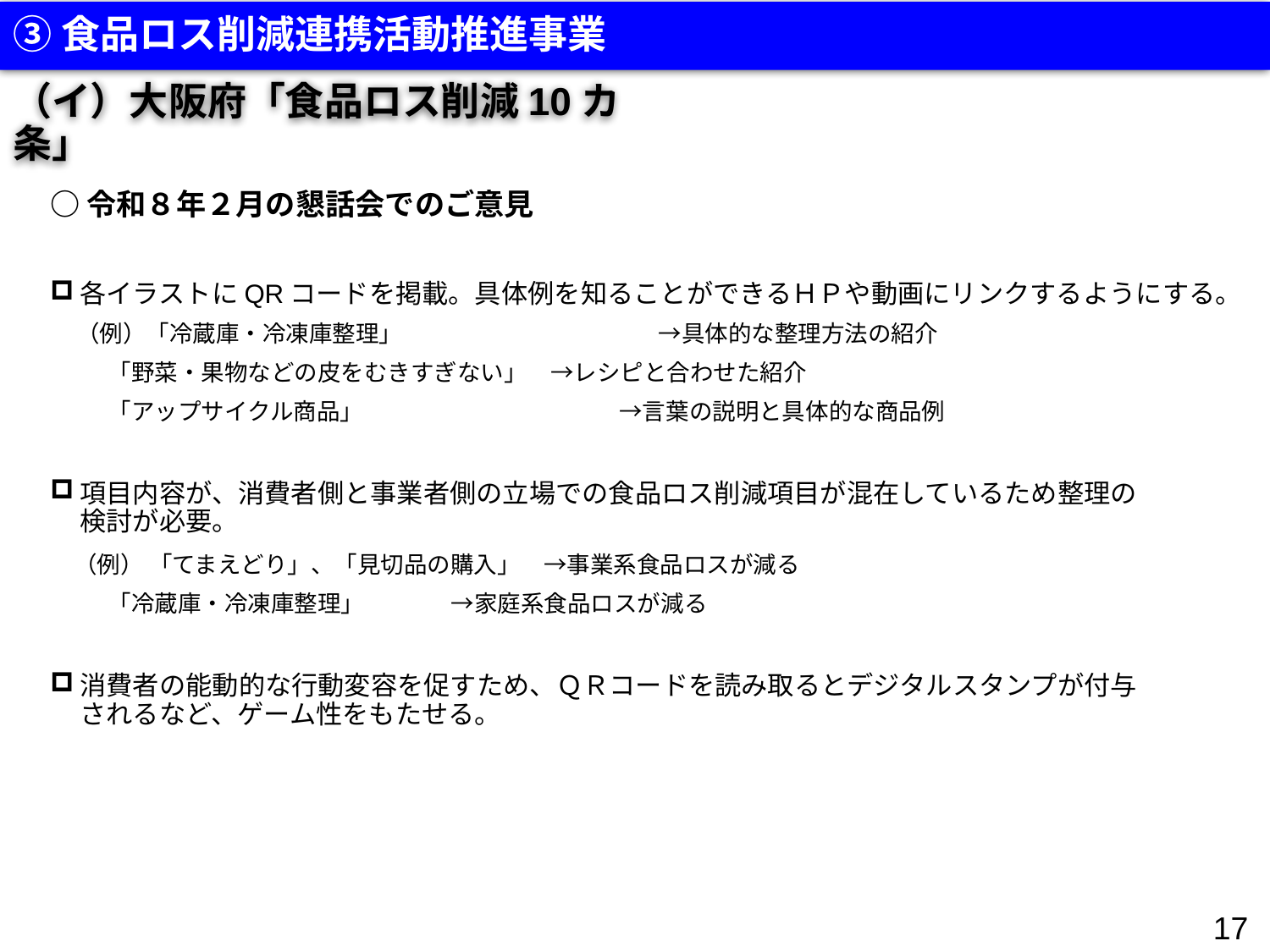

③食品ロス削減連携活動推進事業
（イ）大阪府「食品ロス削減10カ条」
○令和８年２月の懇話会でのご意見

各イラストにQRコードを掲載。具体例を知ることができるＨＰや動画にリンクするようにする。
    （例）「冷蔵庫・冷凍庫整理」　　　　　　　　　　　→具体的な整理方法の紹介
          「野菜・果物などの皮をむきすぎない」　→レシピと合わせた紹介
          「アップサイクル商品」　　　　　　　　　　　→言葉の説明と具体的な商品例

項目内容が、消費者側と事業者側の立場での食品ロス削減項目が混在しているため整理の
検討が必要。
   （例） 「てまえどり」、「見切品の購入」　→事業系食品ロスが減る
          「冷蔵庫・冷凍庫整理」　            →家庭系食品ロスが減る

消費者の能動的な行動変容を促すため、ＱＲコードを読み取るとデジタルスタンプが付与
されるなど、ゲーム性をもたせる。

17